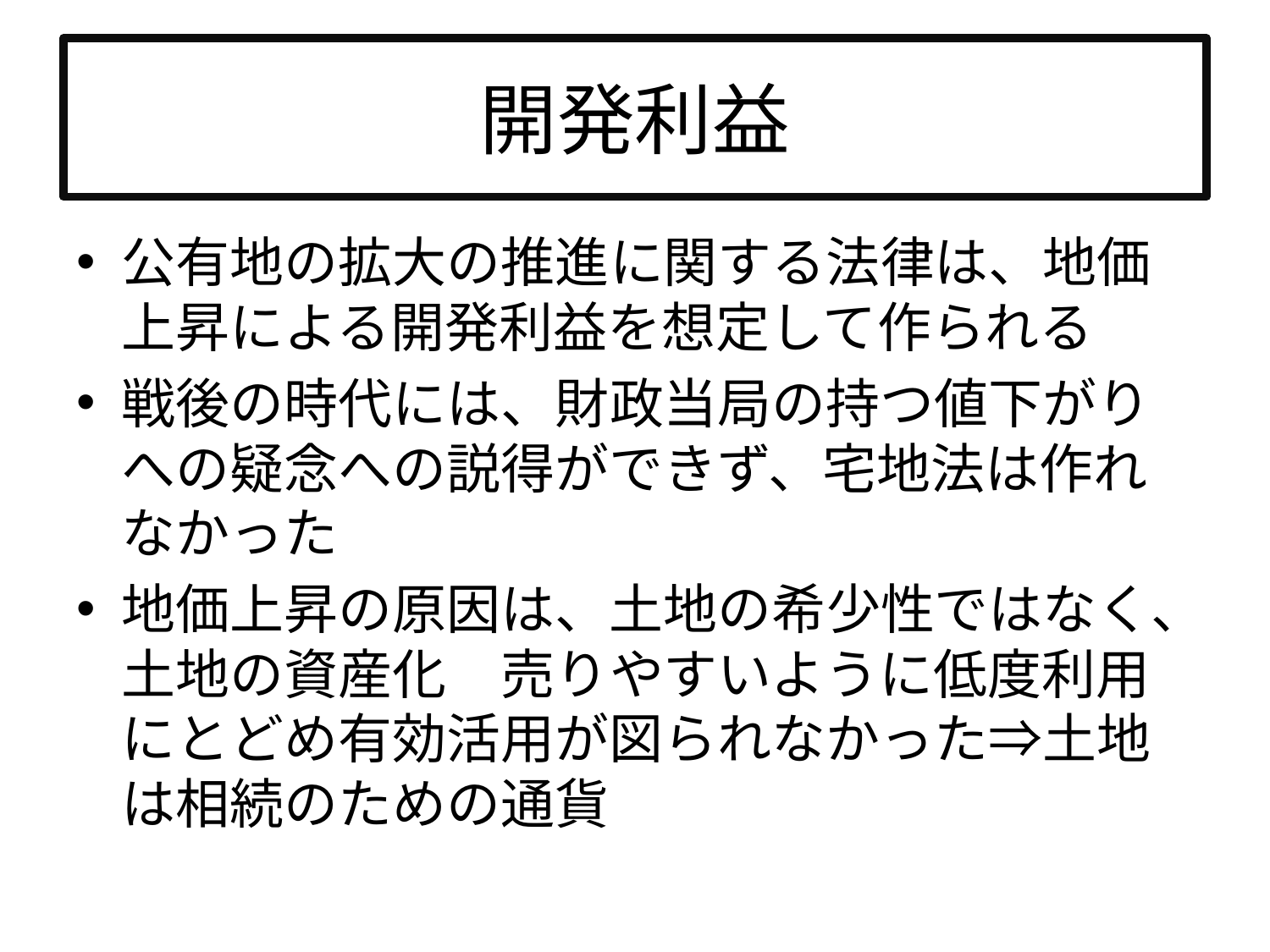

# 開発利益
公有地の拡大の推進に関する法律は、地価上昇による開発利益を想定して作られる
戦後の時代には、財政当局の持つ値下がりへの疑念への説得ができず、宅地法は作れなかった
地価上昇の原因は、土地の希少性ではなく、土地の資産化　売りやすいように低度利用にとどめ有効活用が図られなかった⇒土地は相続のための通貨